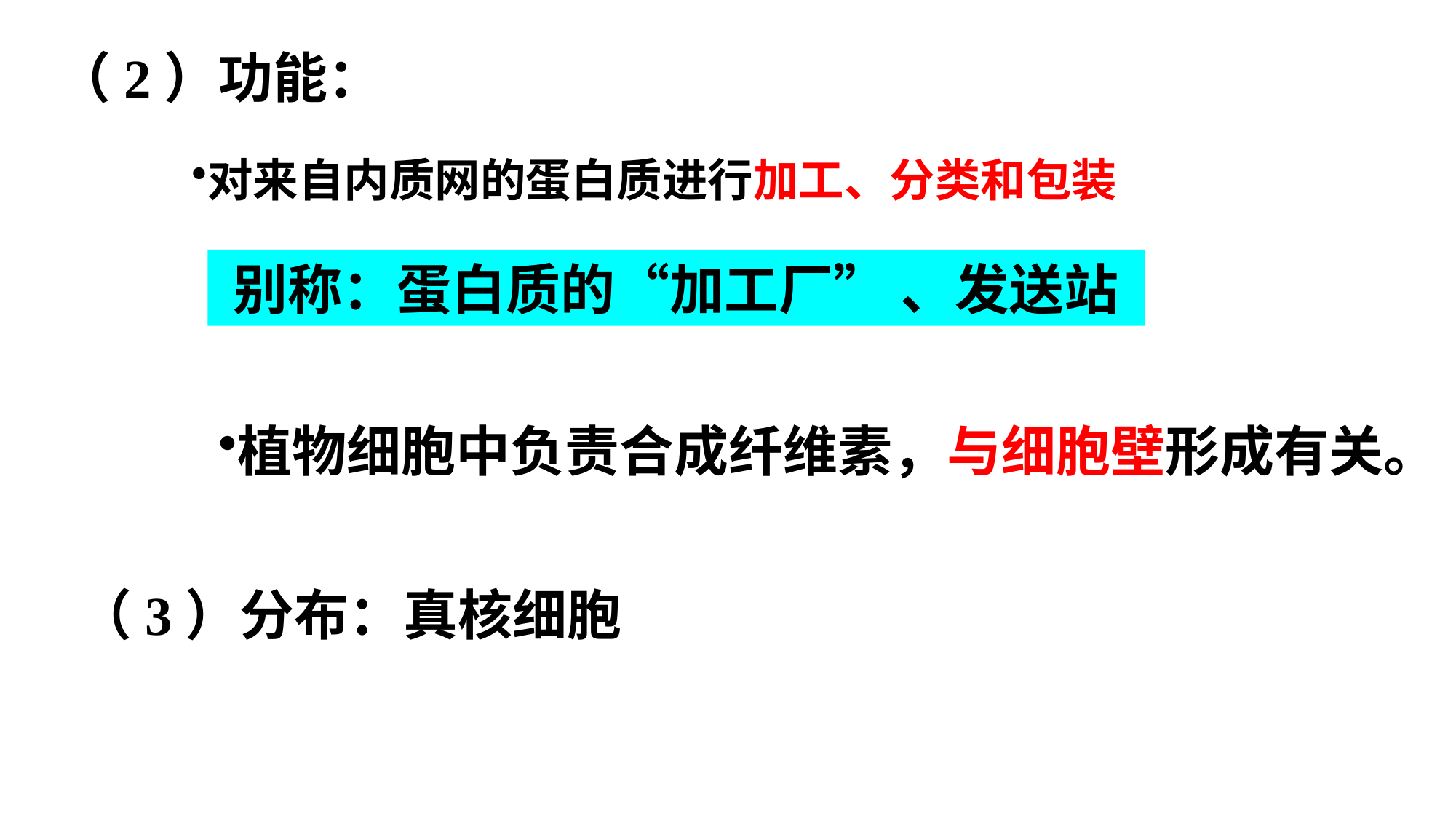

（2）功能：
对来自内质网的蛋白质进行加工、分类和包装
别称：蛋白质的“加工厂” 、发送站
植物细胞中负责合成纤维素，与细胞壁形成有关。
（3）分布：真核细胞